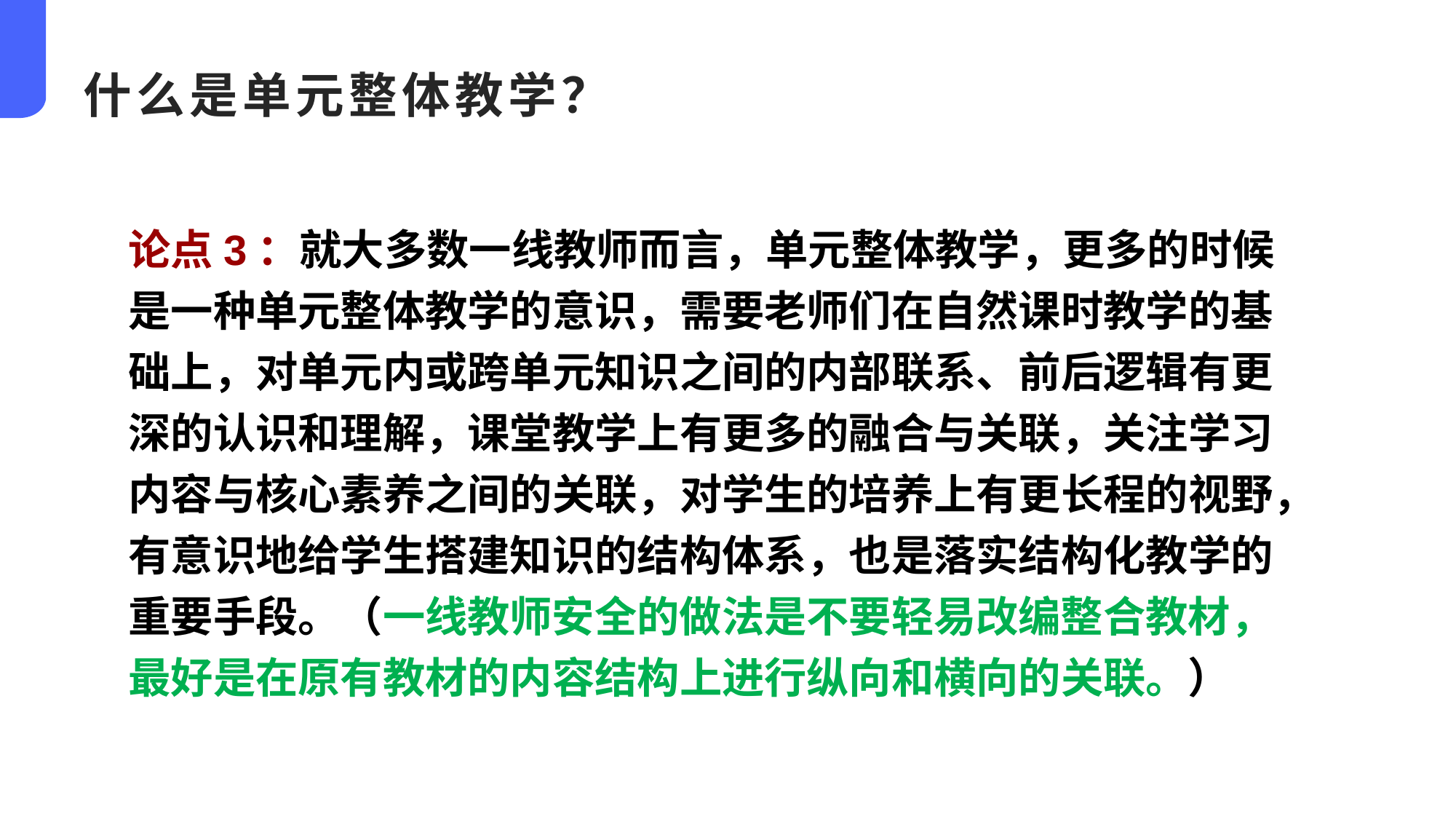

什么是单元整体教学？
论点3：就大多数一线教师而言，单元整体教学，更多的时候是一种单元整体教学的意识，需要老师们在自然课时教学的基础上，对单元内或跨单元知识之间的内部联系、前后逻辑有更深的认识和理解，课堂教学上有更多的融合与关联，关注学习内容与核心素养之间的关联，对学生的培养上有更长程的视野，有意识地给学生搭建知识的结构体系，也是落实结构化教学的重要手段。（一线教师安全的做法是不要轻易改编整合教材，最好是在原有教材的内容结构上进行纵向和横向的关联。）